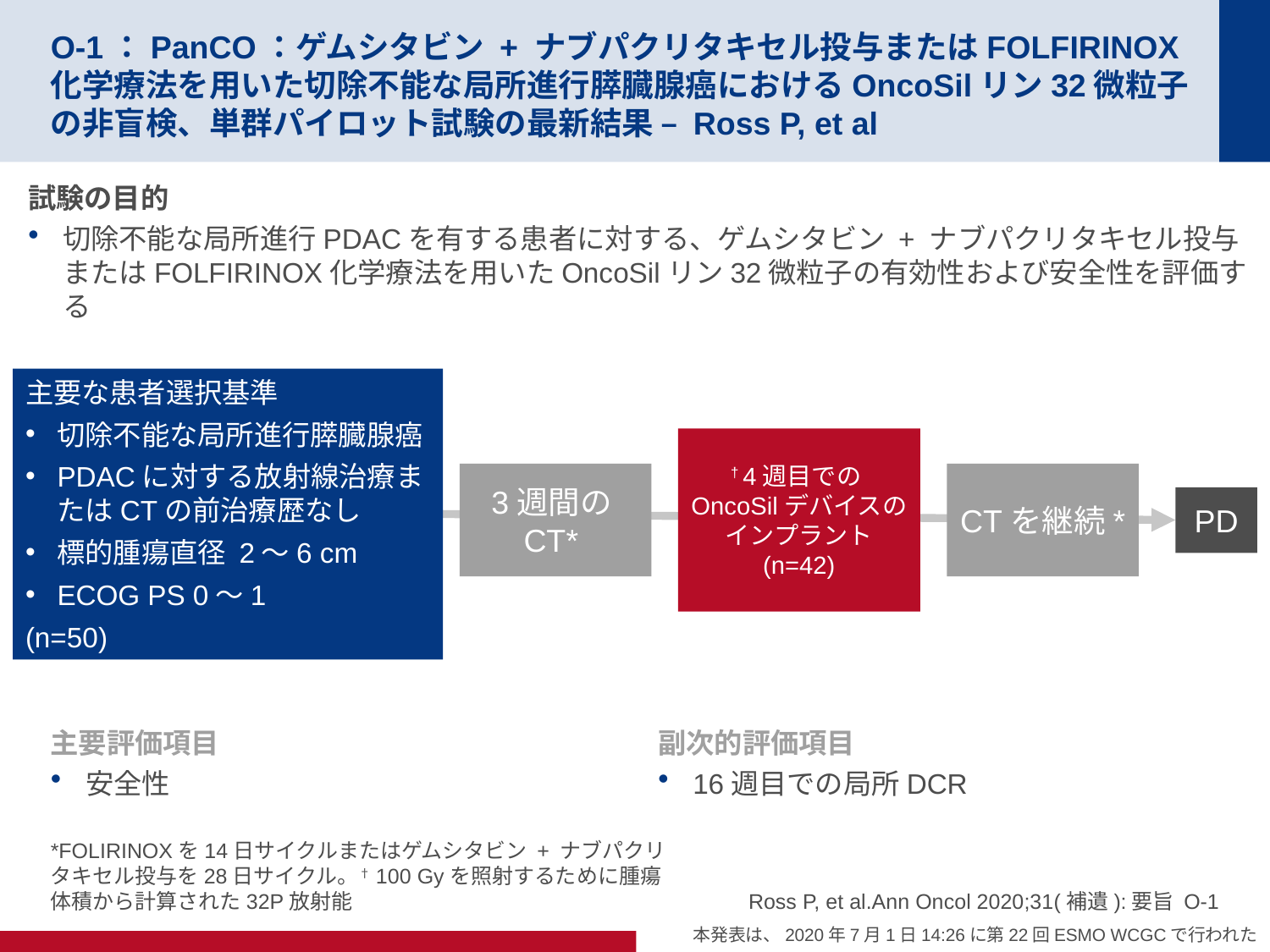

# O-1：PanCO：ゲムシタビン + ナブパクリタキセル投与またはFOLFIRINOX化学療法を用いた切除不能な局所進行膵臓腺癌におけるOncoSilリン32微粒子の非盲検、単群パイロット試験の最新結果 – Ross P, et al
試験の目的
切除不能な局所進行PDACを有する患者に対する、ゲムシタビン + ナブパクリタキセル投与またはFOLFIRINOX化学療法を用いたOncoSilリン32微粒子の有効性および安全性を評価する
主要な患者選択基準
切除不能な局所進行膵臓腺癌
PDACに対する放射線治療またはCTの前治療歴なし
標的腫瘍直径 2～6 cm
ECOG PS 0～1
(n=50)
† 4週目でのOncoSilデバイスのインプラント
(n=42)
3週間のCT*
CTを継続*
PD
主要評価項目
安全性
副次的評価項目
16週目での局所DCR
*FOLIRINOXを14日サイクルまたはゲムシタビン + ナブパクリタキセル投与を28日サイクル。†100 Gyを照射するために腫瘍体積から計算された32P放射能
Ross P, et al.Ann Oncol 2020;31(補遺):要旨 O-1
本発表は、2020年7月1日14:26に第22回ESMO WCGCで行われた